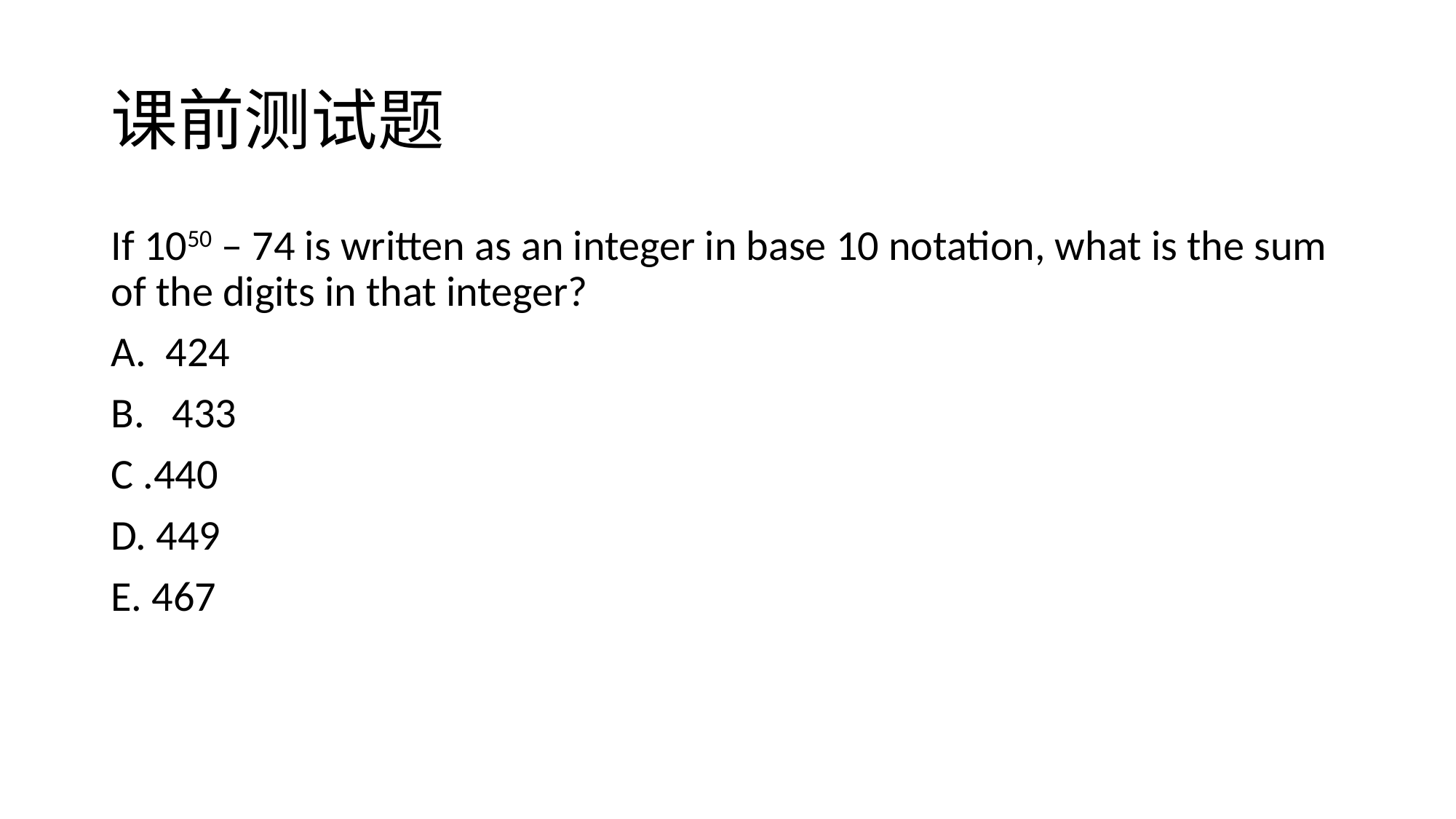

# 课前测试题
If 1050 – 74 is written as an integer in base 10 notation, what is the sum of the digits in that integer?
A.  424
433
C .440
D. 449
E. 467